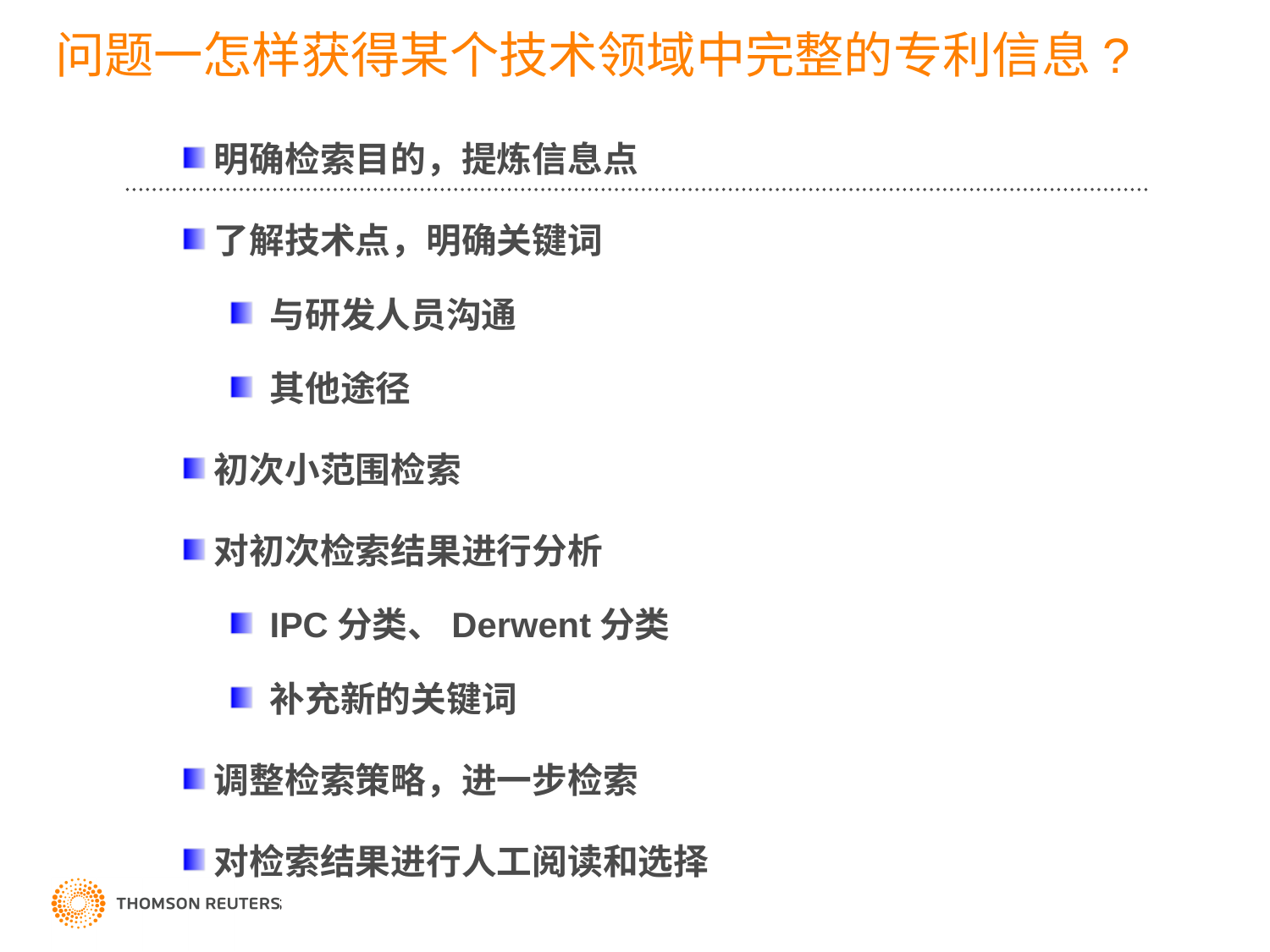

# 问题一怎样获得某个技术领域中完整的专利信息?
明确检索目的，提炼信息点
了解技术点，明确关键词
与研发人员沟通
其他途径
初次小范围检索
对初次检索结果进行分析
IPC分类、Derwent分类
补充新的关键词
调整检索策略，进一步检索
对检索结果进行人工阅读和选择